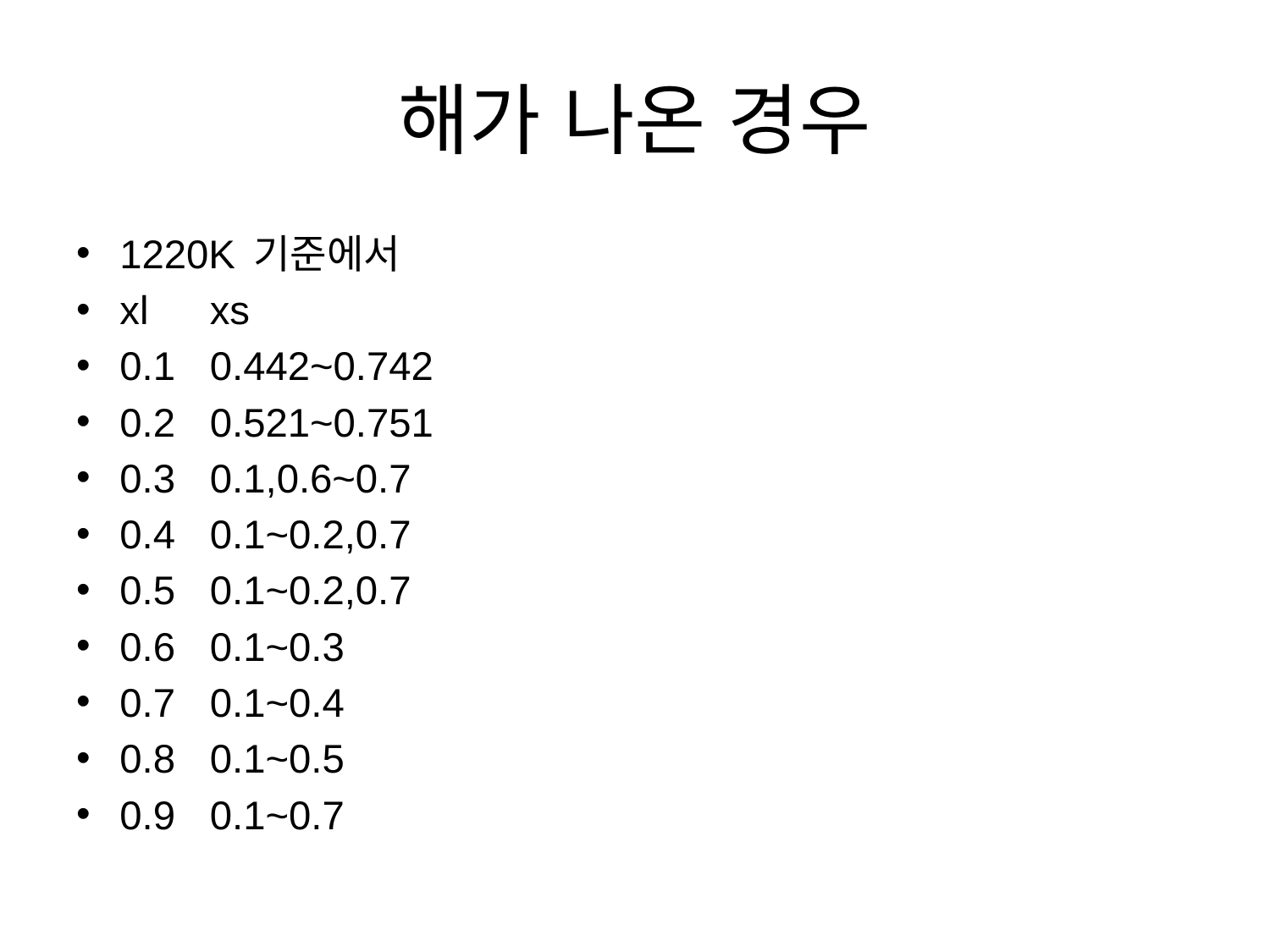

# 해가 나온 경우
1220K 기준에서
xl		xs
0.1		0.442~0.742
0.2		0.521~0.751
0.3		0.1,0.6~0.7
0.4		0.1~0.2,0.7
0.5		0.1~0.2,0.7
0.6		0.1~0.3
0.7		0.1~0.4
0.8		0.1~0.5
0.9		0.1~0.7